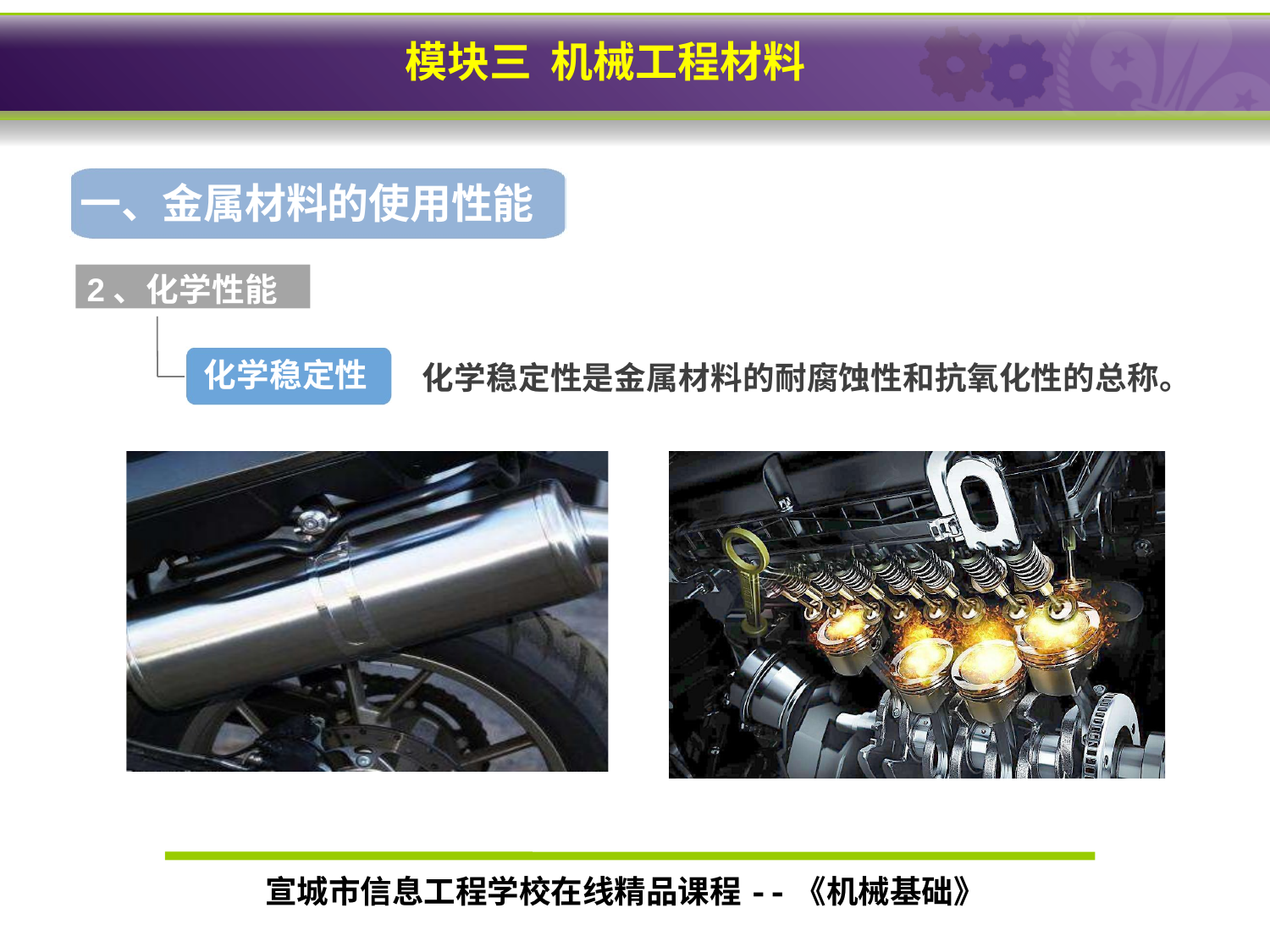

一、金属材料的使用性能
2、化学性能

化学稳定性
化学稳定性是金属材料的耐腐蚀性和抗氧化性的总称。